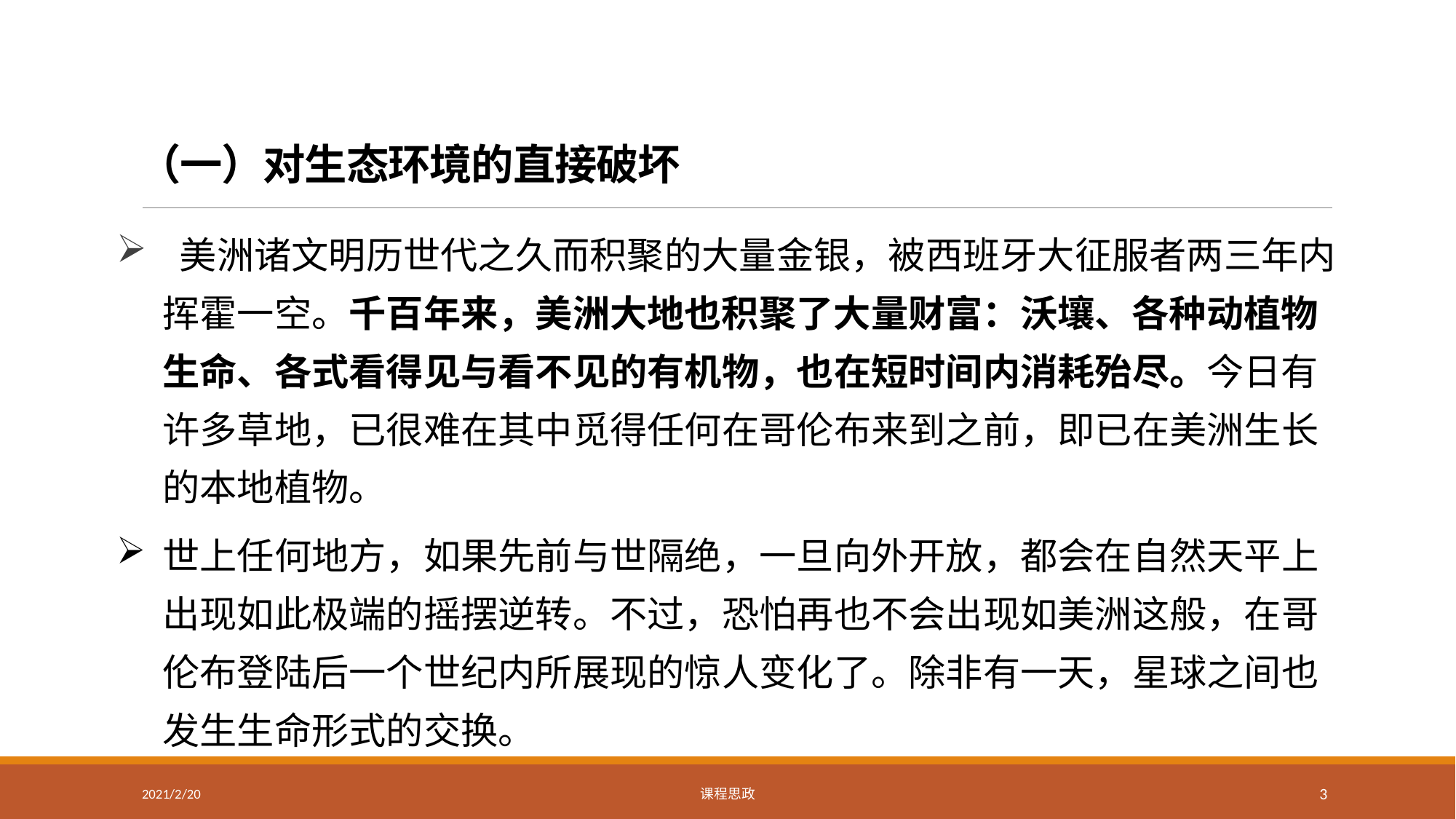

# （一）对生态环境的直接破坏
 美洲诸文明历世代之久而积聚的大量金银，被西班牙大征服者两三年内挥霍一空。千百年来，美洲大地也积聚了大量财富：沃壤、各种动植物生命、各式看得见与看不见的有机物，也在短时间内消耗殆尽。今日有许多草地，已很难在其中觅得任何在哥伦布来到之前，即已在美洲生长的本地植物。
世上任何地方，如果先前与世隔绝，一旦向外开放，都会在自然天平上出现如此极端的摇摆逆转。不过，恐怕再也不会出现如美洲这般，在哥伦布登陆后一个世纪内所展现的惊人变化了。除非有一天，星球之间也发生生命形式的交换。

2021/2/20
课程思政
3